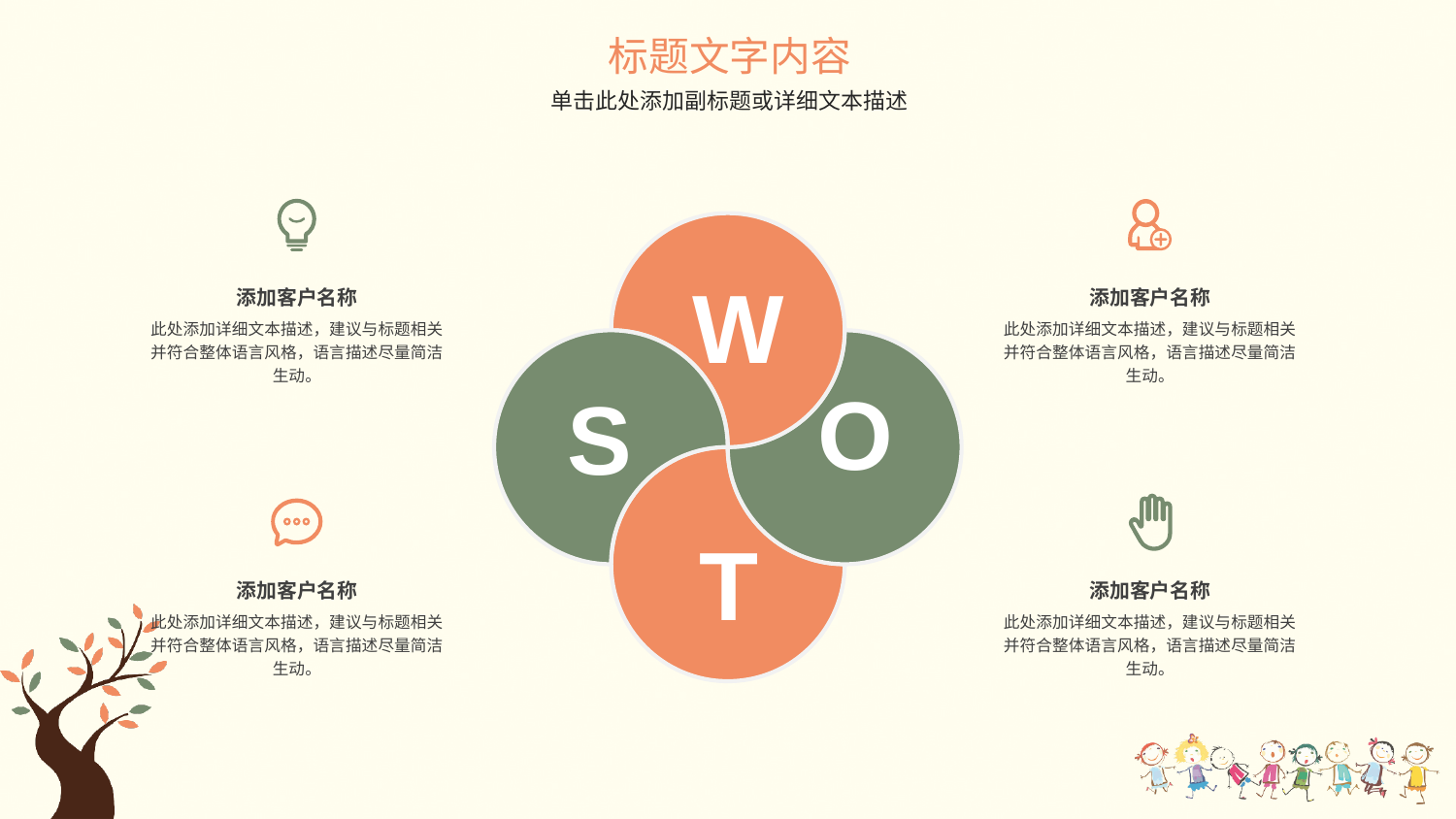

标题文字内容
单击此处添加副标题或详细文本描述

W
添加客户名称
此处添加详细文本描述，建议与标题相关并符合整体语言风格，语言描述尽量简洁生动。
添加客户名称
此处添加详细文本描述，建议与标题相关并符合整体语言风格，语言描述尽量简洁生动。

O
S

T
添加客户名称
此处添加详细文本描述，建议与标题相关并符合整体语言风格，语言描述尽量简洁生动。
添加客户名称
此处添加详细文本描述，建议与标题相关并符合整体语言风格，语言描述尽量简洁生动。